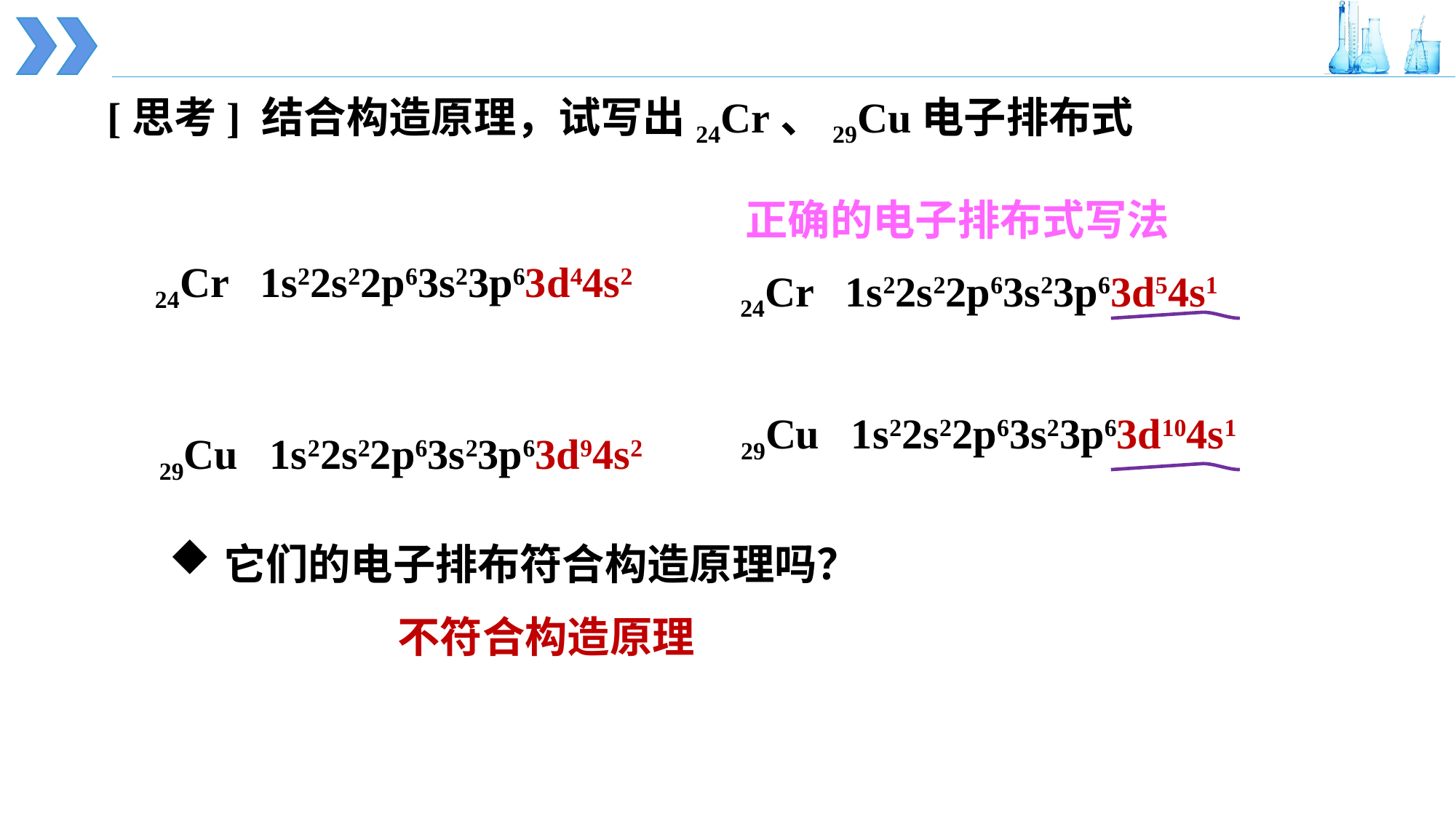

[思考] 结合构造原理，试写出24Cr、29Cu电子排布式
正确的电子排布式写法
 24Cr   1s22s22p63s23p63d44s2
 24Cr   1s22s22p63s23p63d54s1

29Cu   1s22s22p63s23p63d104s1
29Cu   1s22s22p63s23p63d94s2

它们的电子排布符合构造原理吗？
不符合构造原理